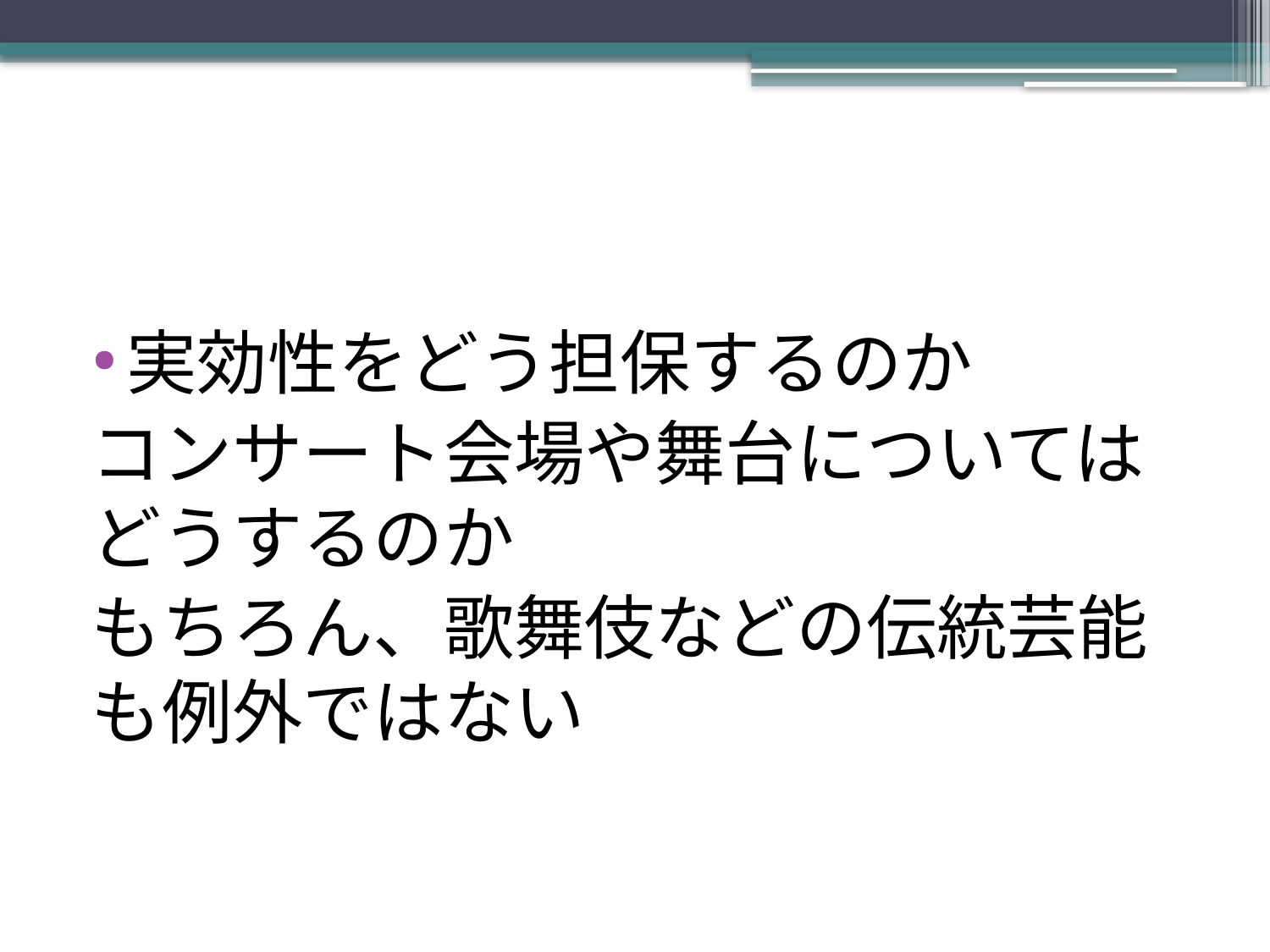

実効性をどう担保するのか
コンサート会場や舞台についてはどうするのか
もちろん、歌舞伎などの伝統芸能も例外ではない